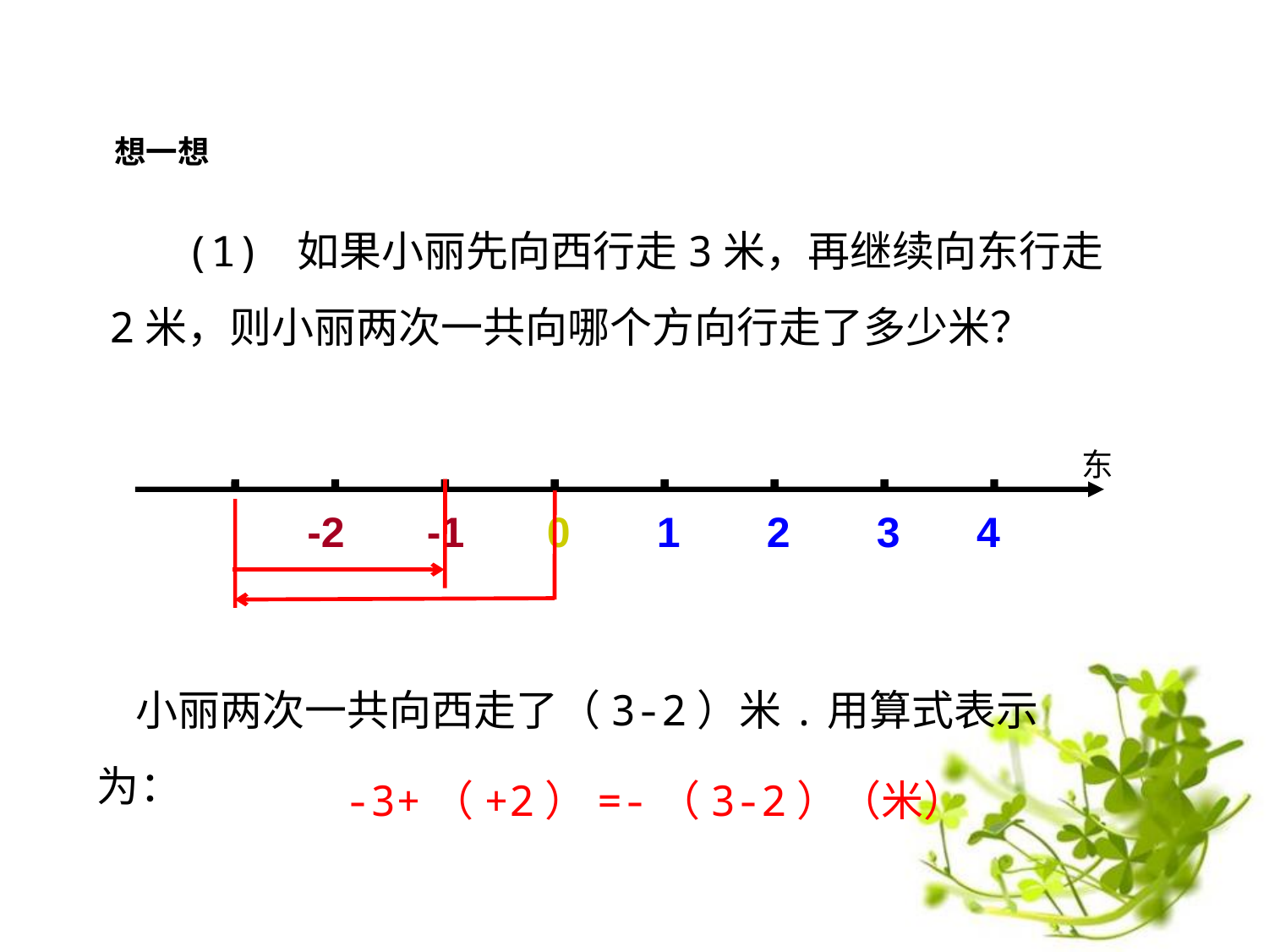

想一想
   (1) 如果小丽先向西行走3米，再继续向东行走2米，则小丽两次一共向哪个方向行走了多少米？
东

-2
-1
0
1
2
3
4

   小丽两次一共向西走了（3-2）米.用算式表示为：
   -3+（+2）=-（3-2）（米）